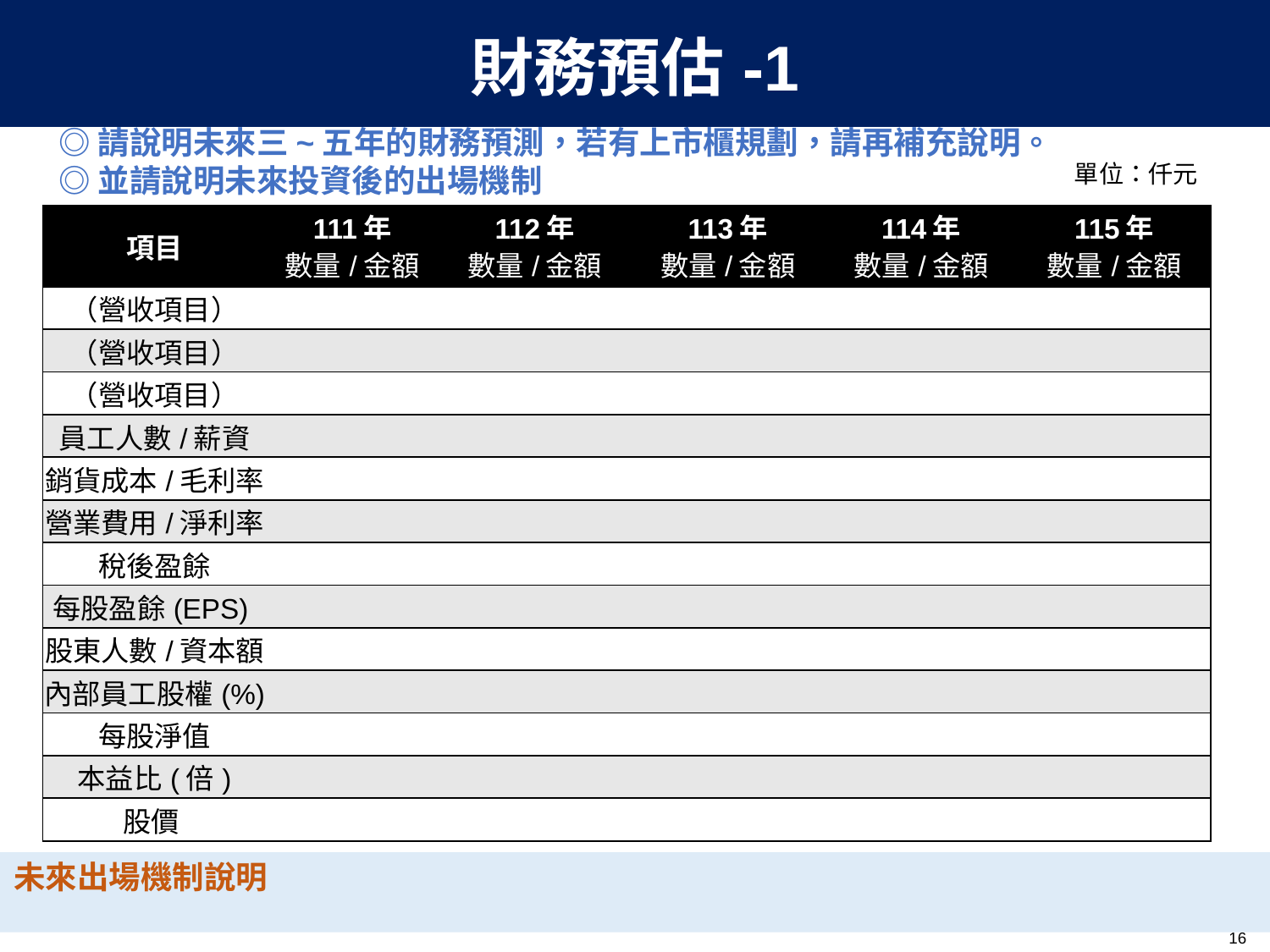

財務預估-1
◎請說明未來三~五年的財務預測，若有上市櫃規劃，請再補充說明。
◎並請說明未來投資後的出場機制
單位：仟元
| 項目 | 111年 | 112年 | 113年 | 114年 | 115年 |
| --- | --- | --- | --- | --- | --- |
|  | 數量/金額 | 數量/金額 | 數量/金額 | 數量/金額 | 數量/金額 |
| （營收項目） |  |  |  |  |  |
| （營收項目） |  |  |  |  |  |
| （營收項目） |  |  |  |  |  |
| 員工人數/薪資 |  |  |  |  |  |
| 銷貨成本/毛利率 |  |  |  |  |  |
| 營業費用/淨利率 |  |  |  |  |  |
| 稅後盈餘 |  |  |  |  |  |
| 每股盈餘(EPS) |  |  |  |  |  |
| 股東人數/資本額 |  |  |  |  |  |
| 內部員工股權(%) |  |  |  |  |  |
| 每股淨值 |  |  |  |  |  |
| 本益比(倍) |  |  |  |  |  |
| 股價 |  |  |  |  |  |
未來出場機制說明

16